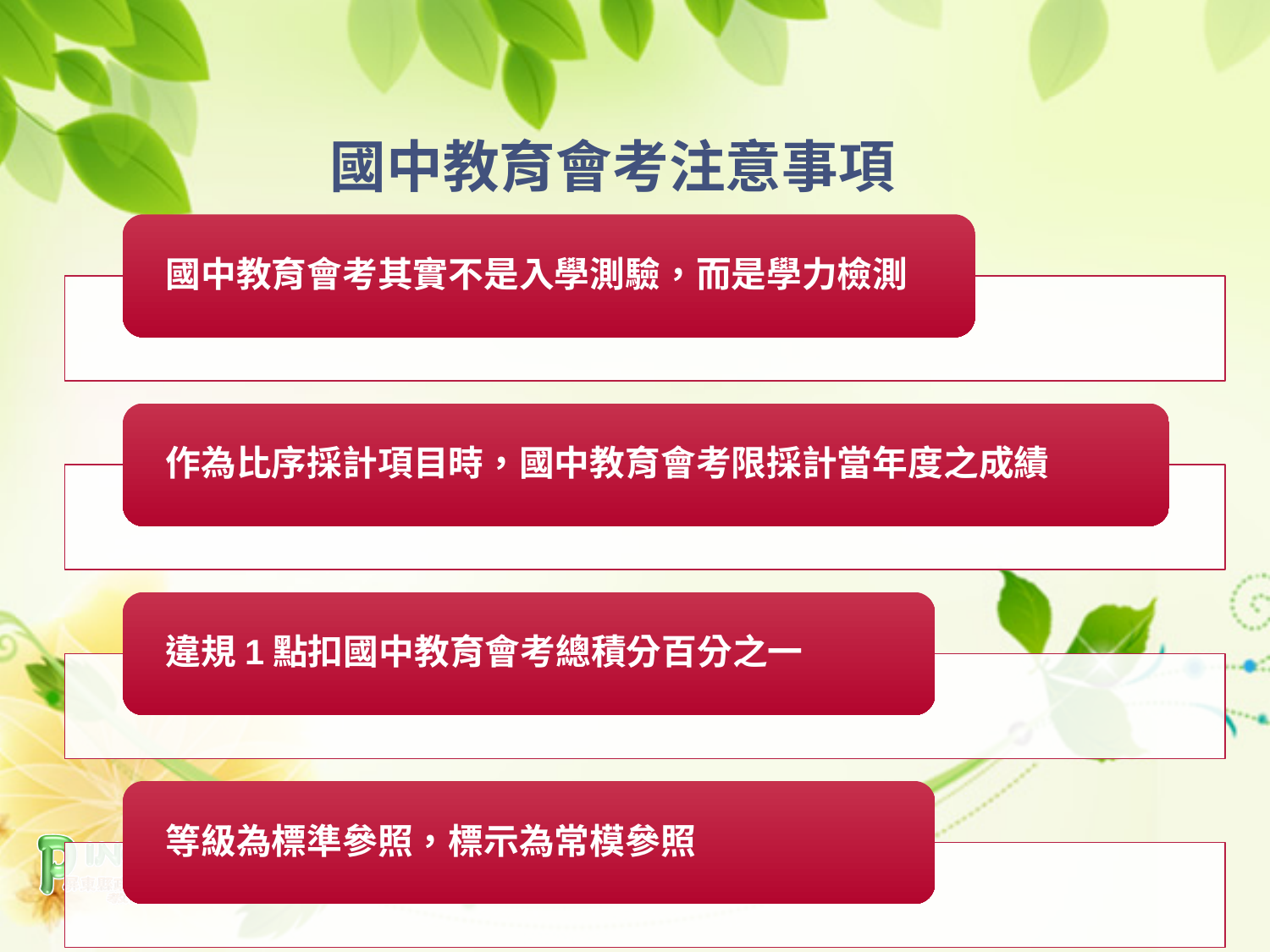

國中教育會考注意事項
國中教育會考其實不是入學測驗，而是學力檢測
作為比序採計項目時，國中教育會考限採計當年度之成績
違規1點扣國中教育會考總積分百分之一
等級為標準參照，標示為常模參照